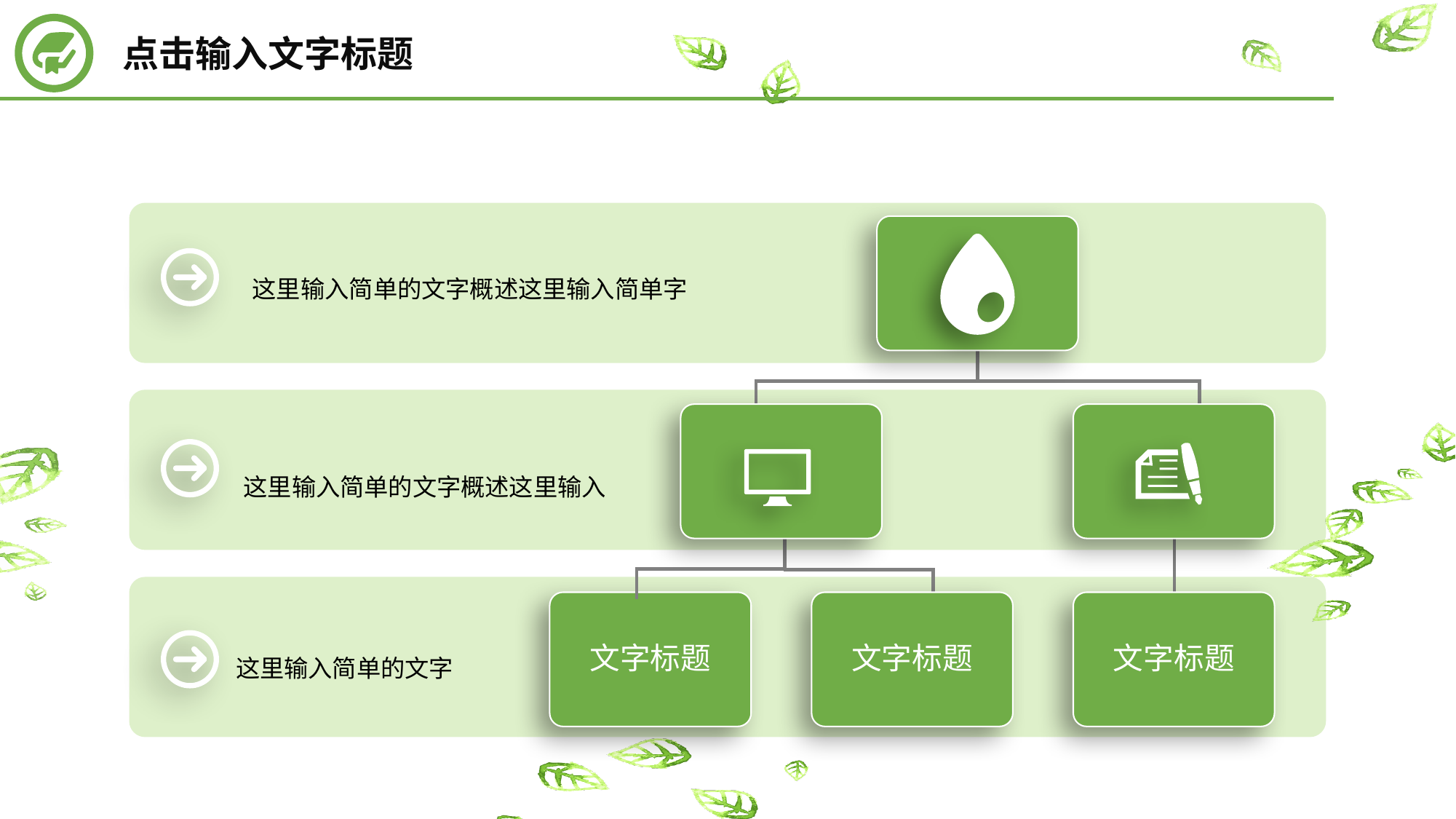

点击输入文字标题

这里输入简单的文字概述这里输入简单字

这里输入简单的文字概述这里输入

这里输入简单的文字
文字标题
文字标题
文字标题
延时